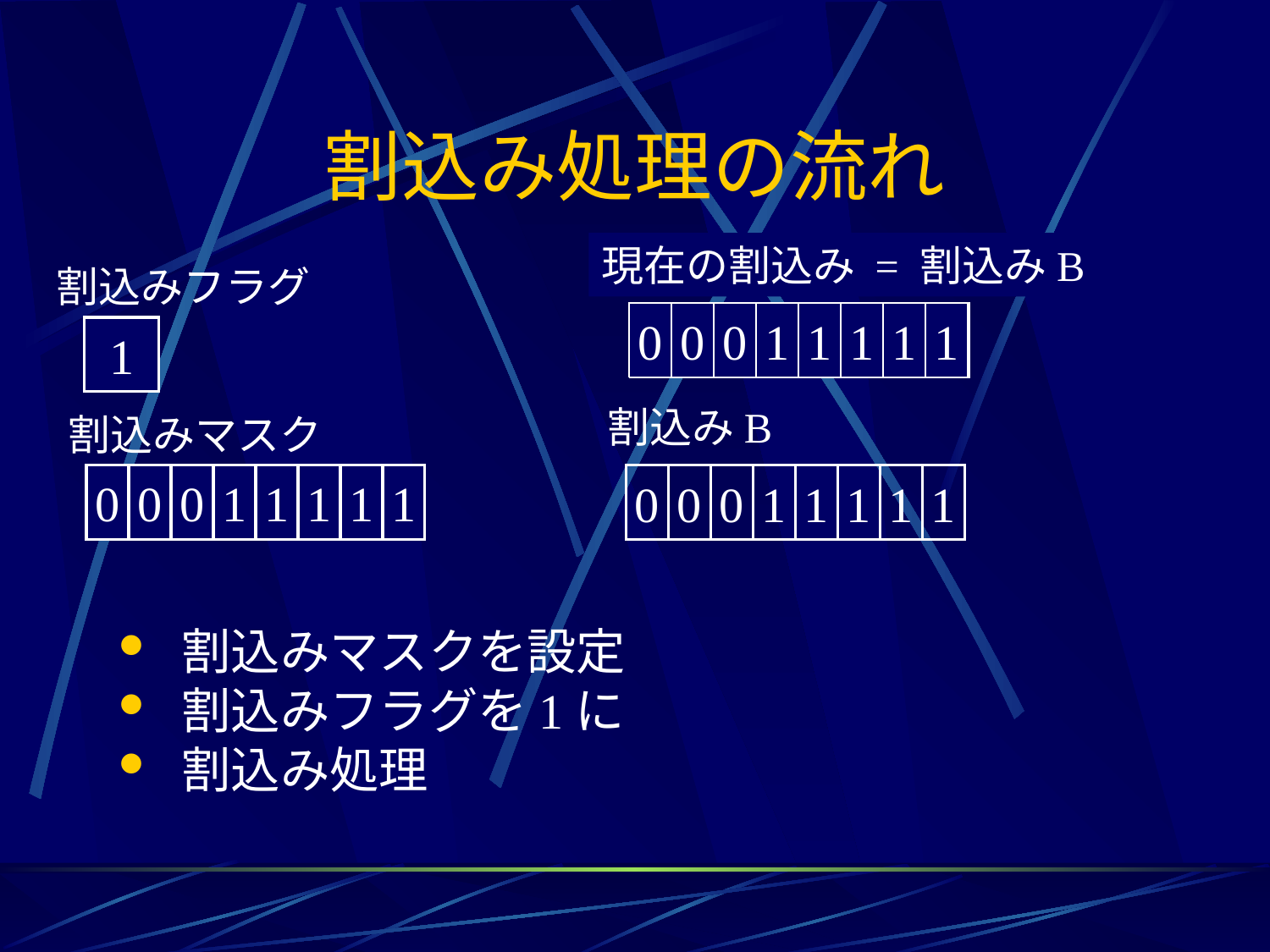

# 割込み処理の流れ
現在の割込み = 割込みB
0
0
0
1
1
1
1
1
現在の割込み
割込みフラグ
0
0
0
0
0
1
1
1
0
1
割込みB
0
0
0
1
1
1
1
1
割込みマスク
0
0
0
0
1
1
1
1
1
0
0
0
0
1
1
1
割込みマスクを設定
割込みフラグを1に
割込み処理